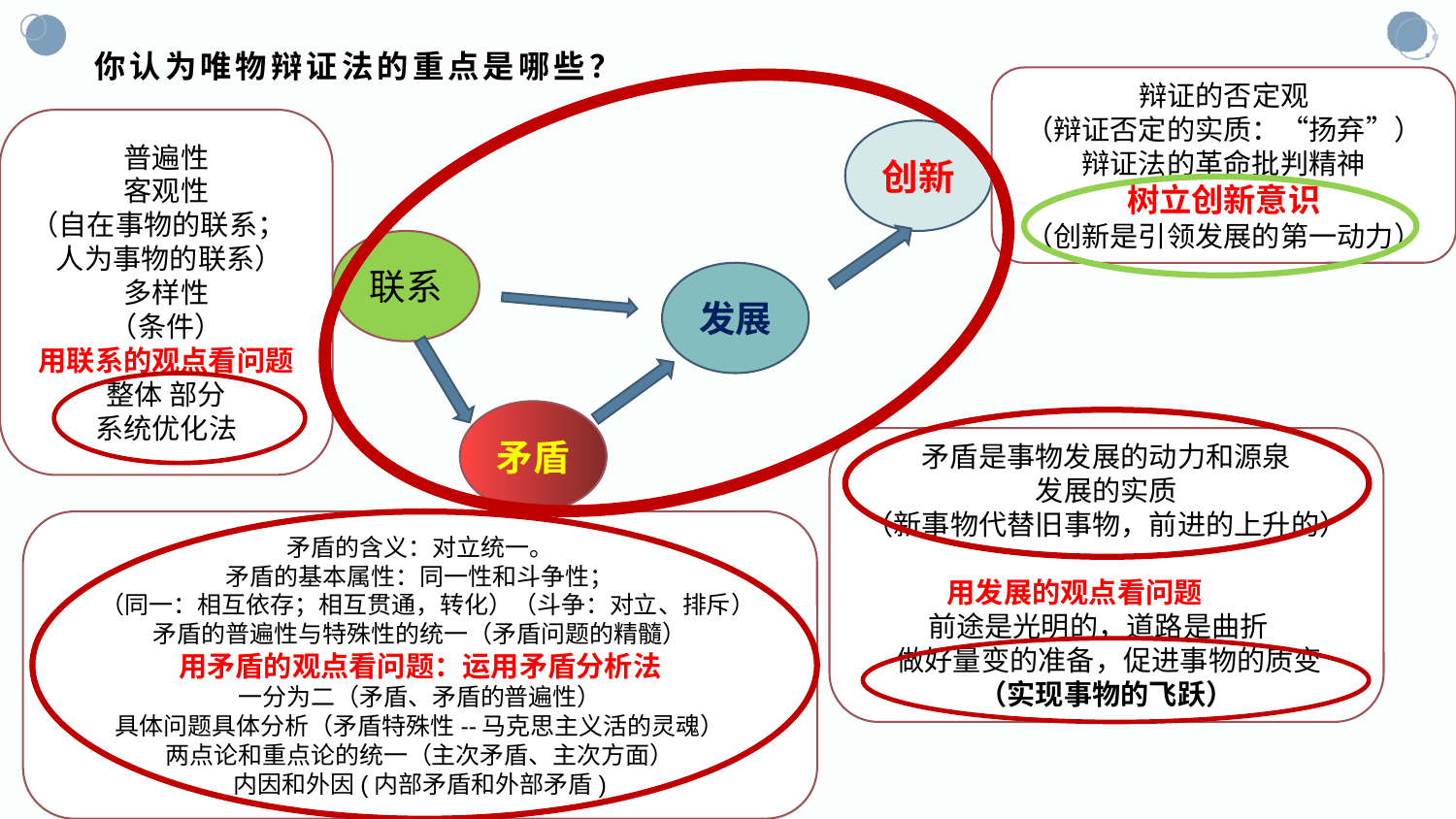

# 你认为唯物辩证法的重点是哪些？

辩证的否定观
（辩证否定的实质：“扬弃”）
辩证法的革命批判精神
树立创新意识
（创新是引领发展的第一动力）

普遍性
客观性
（自在事物的联系；
   人为事物的联系）
多样性
（条件）
用联系的观点看问题
整体 部分
系统优化法
创新

联系

发展

矛盾

矛盾是事物发展的动力和源泉
发展的实质
（新事物代替旧事物，前进的上升的）

             用发展的观点看问题
          前途是光明的，道路是曲折
     做好量变的准备，促进事物的质变
（实现事物的飞跃）
矛盾的含义：对立统一。
矛盾的基本属性：同一性和斗争性；
        （同一：相互依存；相互贯通，转化）（斗争：对立、排斥）
矛盾的普遍性与特殊性的统一（矛盾问题的精髓）
用矛盾的观点看问题：运用矛盾分析法
一分为二（矛盾、矛盾的普遍性）
具体问题具体分析（矛盾特殊性--马克思主义活的灵魂）
两点论和重点论的统一（主次矛盾、主次方面）
内因和外因(内部矛盾和外部矛盾)